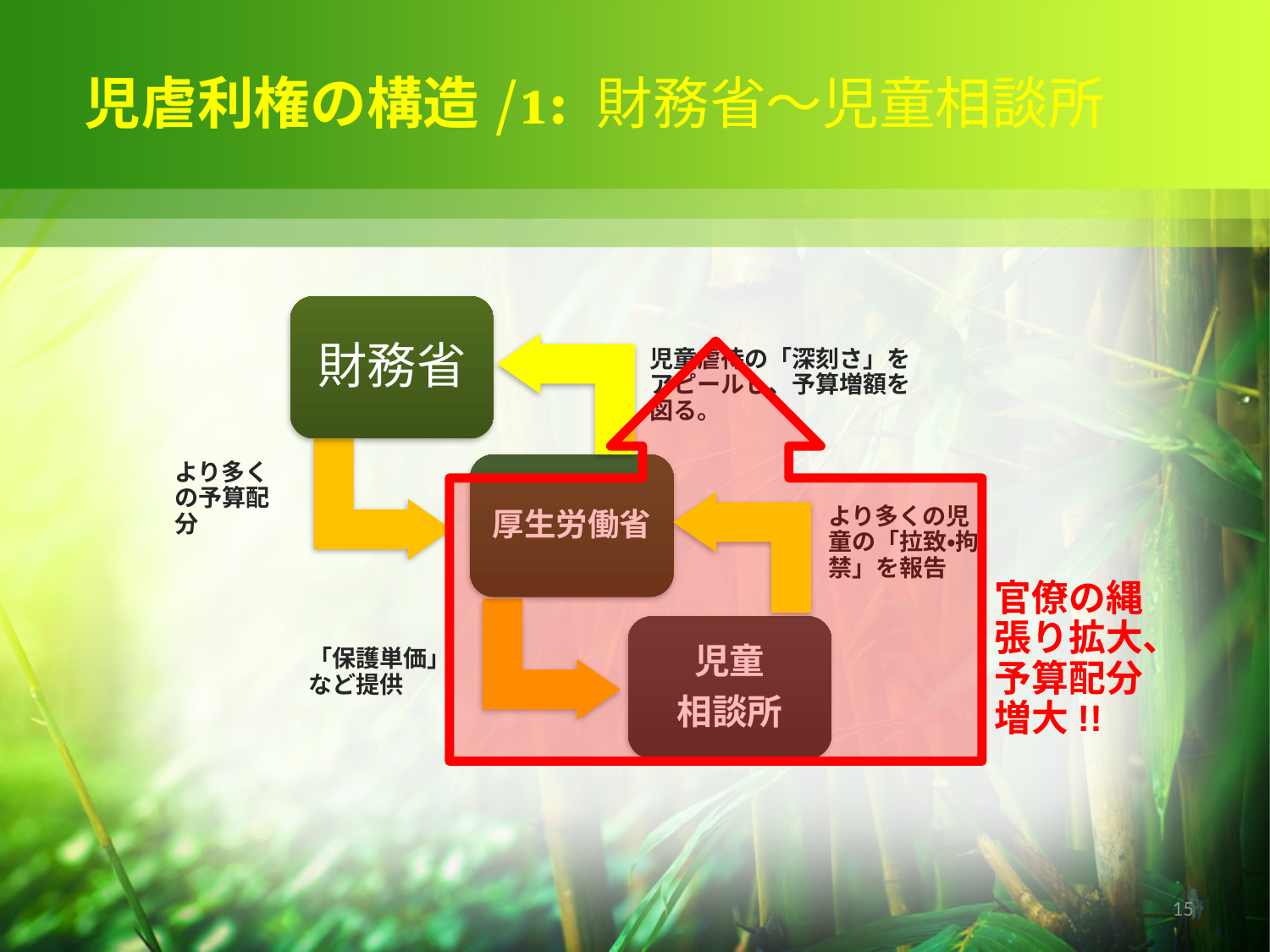

# 児虐利権の構造/1: 財務省～児童相談所
財務省

児童虐待の「深刻さ」を
アピールし、予算増額を
図る。

より多くの予算配分
厚生労働省

より多くの児童の「拉致・拘禁」を報告
官僚の縄張り拡大、予算配分増大!!

児童
相談所

「保護単価」など提供
15